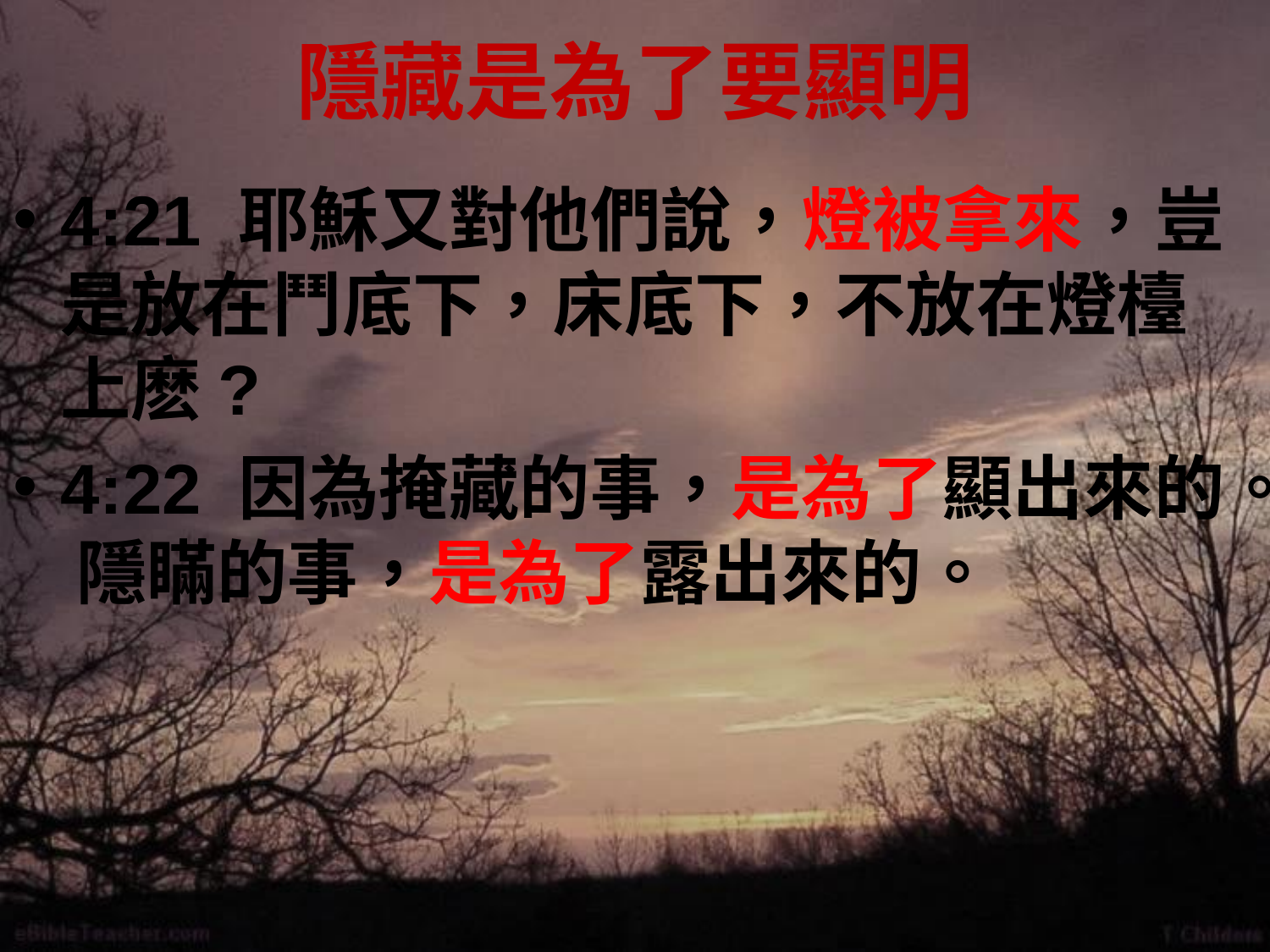

# 隱藏是為了要顯明
4:21 耶穌又對他們說，燈被拿來，豈是放在鬥底下，床底下，不放在燈檯上麽?
4:22 因為掩藏的事，是為了顯出來的。 隱瞞的事，是為了露出來的。